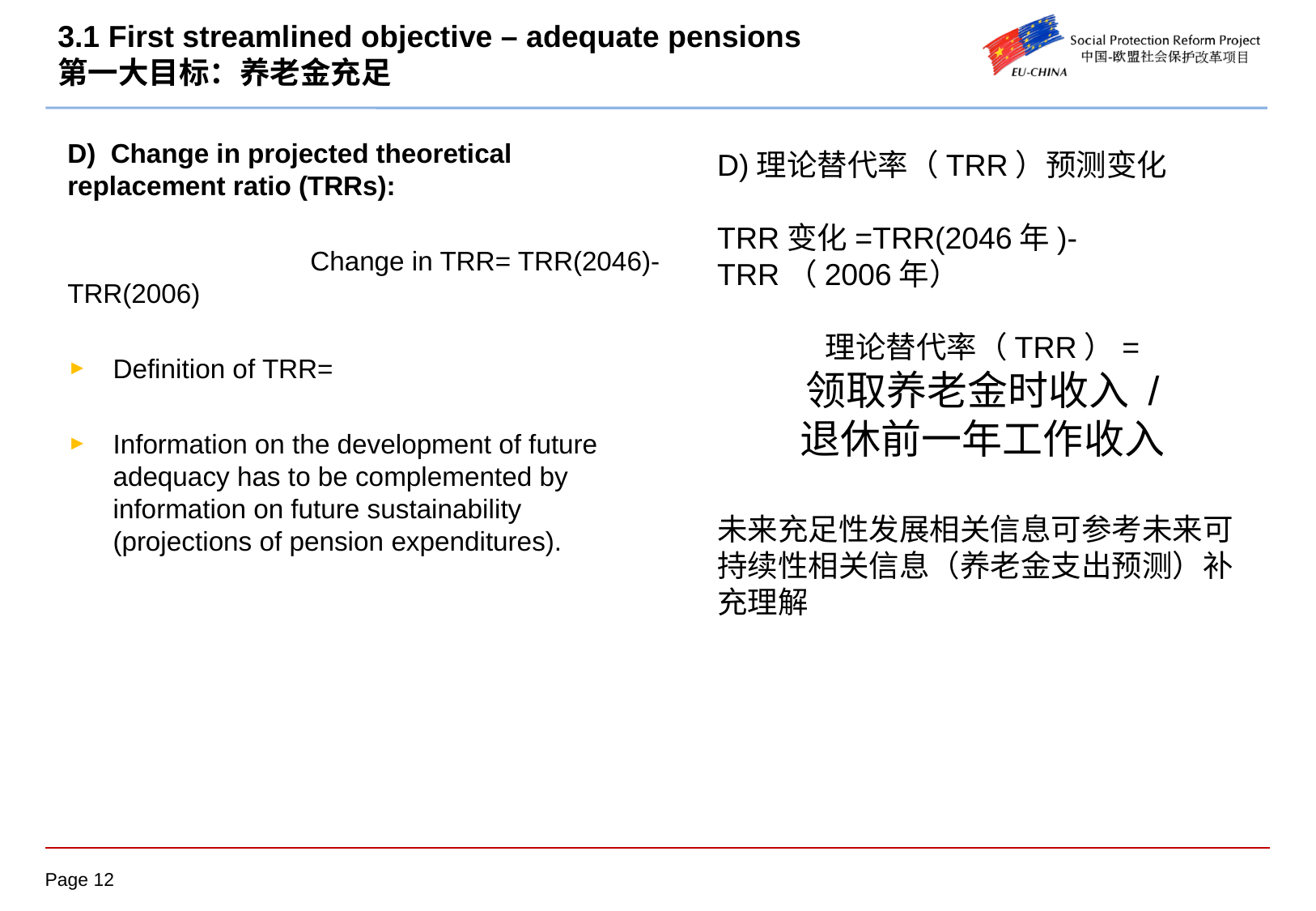

# 3.1 First streamlined objective – adequate pensions 第一大目标：养老金充足
D)  Change in projected theoretical replacement ratio (TRRs):

		Change in TRR= TRR(2046)-TRR(2006)

Definition of TRR=

Information on the development of future adequacy has to be complemented by information on future sustainability (projections of pension expenditures).

D)理论替代率（TRR）预测变化

TRR变化=TRR(2046年)-TRR（2006年）

理论替代率（TRR）=
领取养老金时收入 /
退休前一年工作收入

未来充足性发展相关信息可参考未来可持续性相关信息（养老金支出预测）补充理解